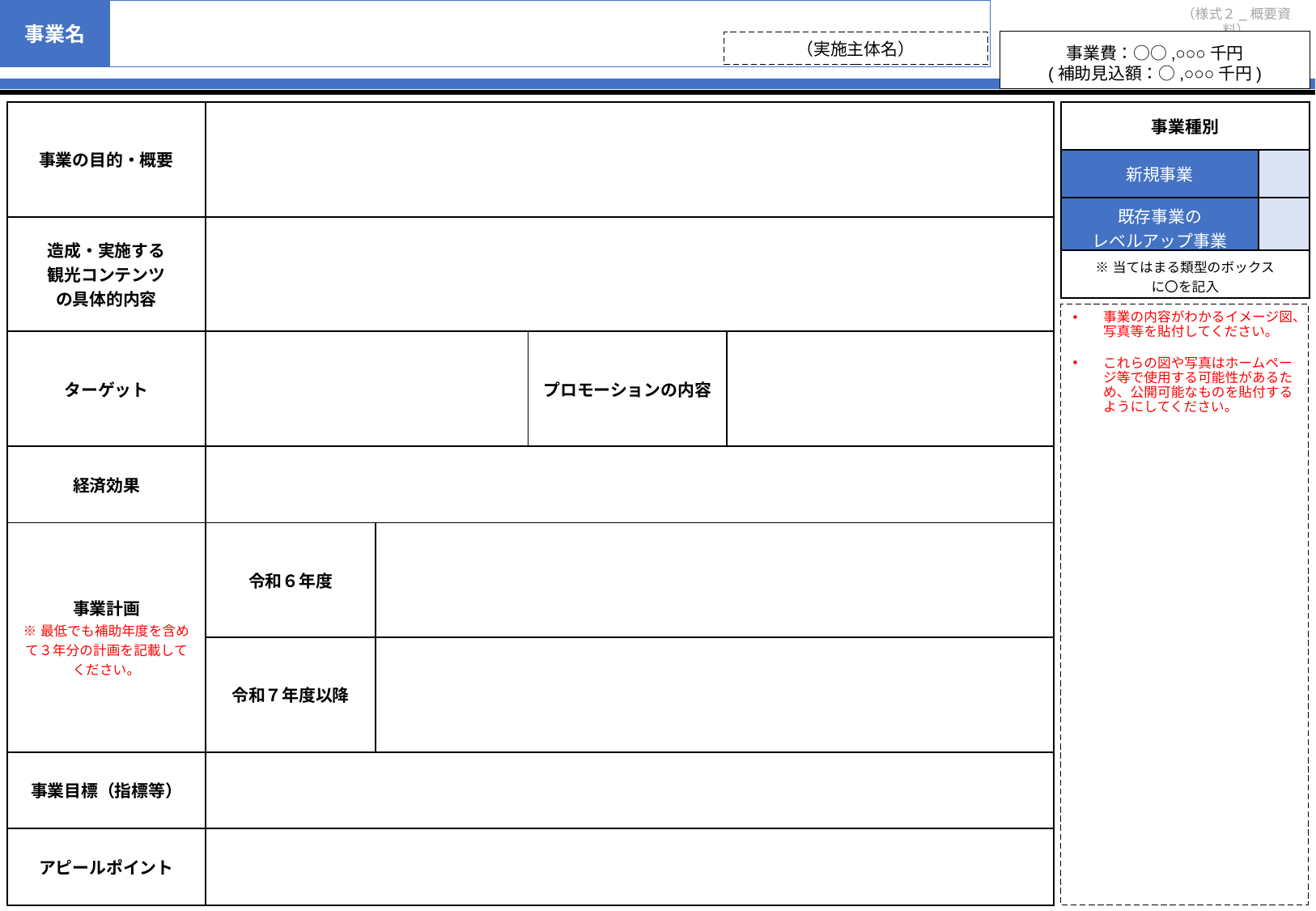

（様式２_概要資料）
事業名

事業費：○○,○○○千円
(補助見込額：○,○○○千円)
（実施主体名）
| 事業の目的・概要 |  |  |  |  |
| --- | --- | --- | --- | --- |
| 造成・実施する 観光コンテンツ の具体的内容 |  |  |  |  |
| ターゲット |  |  | プロモーションの内容 |  |
| 経済効果 |  |  |  |  |
| 事業計画 ※最低でも補助年度を含めて３年分の計画を記載してください。 | 令和６年度 |  |  |  |
|  | 令和７年度以降 |  |  |  |
| 事業目標（指標等） |  |  |  |  |
| アピールポイント |  |  |  |  |
| 事業種別 |  |
| --- | --- |
| 新規事業 |  |
| 既存事業の レベルアップ事業 |  |
| ※当てはまる類型のボックス に〇を記入 |  |
事業の内容がわかるイメージ図、写真等を貼付してください。
これらの図や写真はホームページ等で使用する可能性があるため、公開可能なものを貼付するようにしてください。